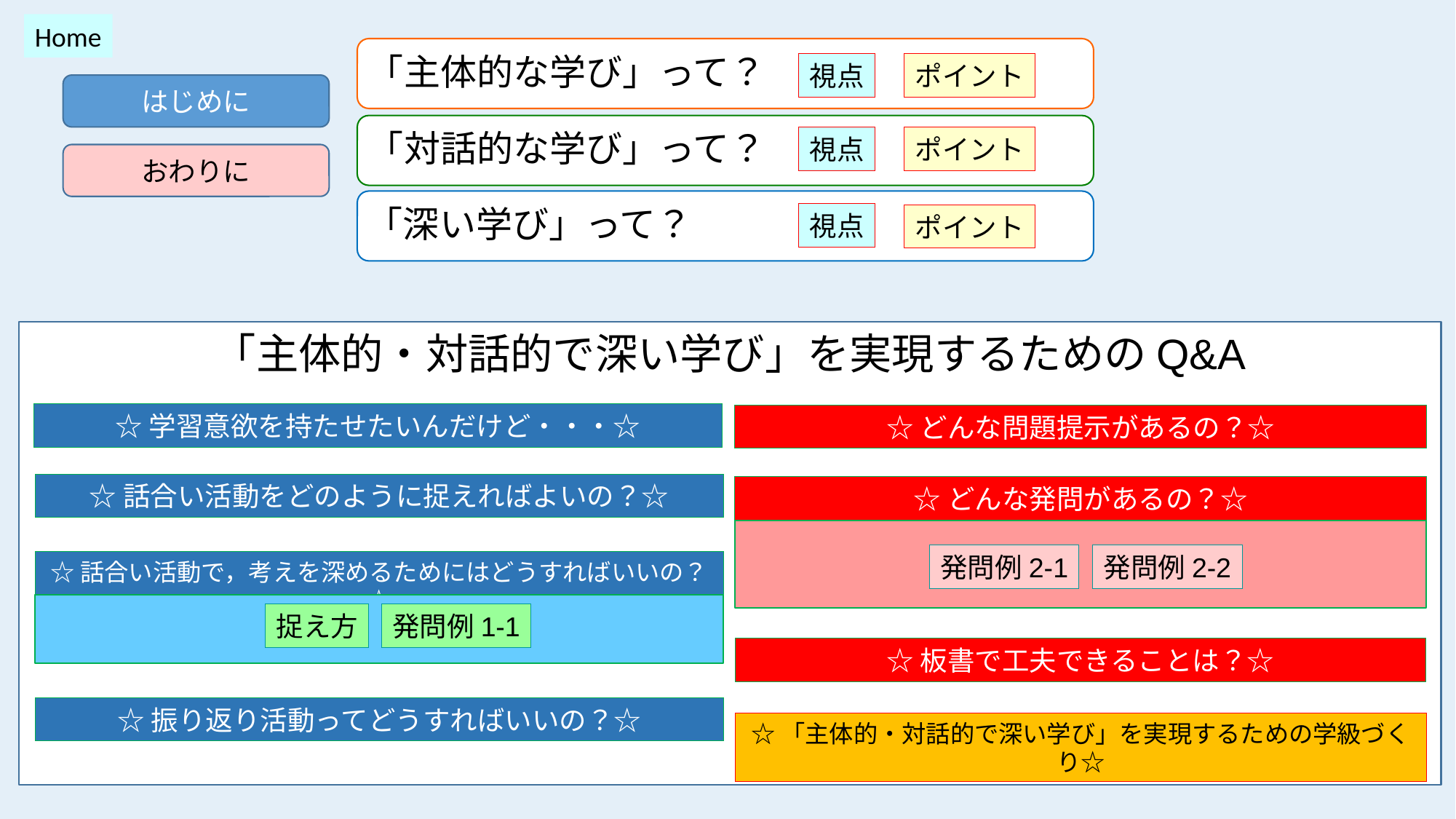

Home

「主体的な学び」って？
視点
ポイント
はじめに

「対話的な学び」って？
視点
ポイント
おわりに

「深い学び」って？
視点
ポイント
「主体的・対話的で深い学び」を実現するためのQ&A
☆学習意欲を持たせたいんだけど・・・☆
☆どんな問題提示があるの？☆
☆話合い活動をどのように捉えればよいの？☆
☆どんな発問があるの？☆

発問例2-2
発問例2-1
☆話合い活動で，考えを深めるためにはどうすればいいの？☆

捉え方
発問例1-1
☆板書で工夫できることは？☆
☆振り返り活動ってどうすればいいの？☆
☆「主体的・対話的で深い学び」を実現するための学級づくり☆